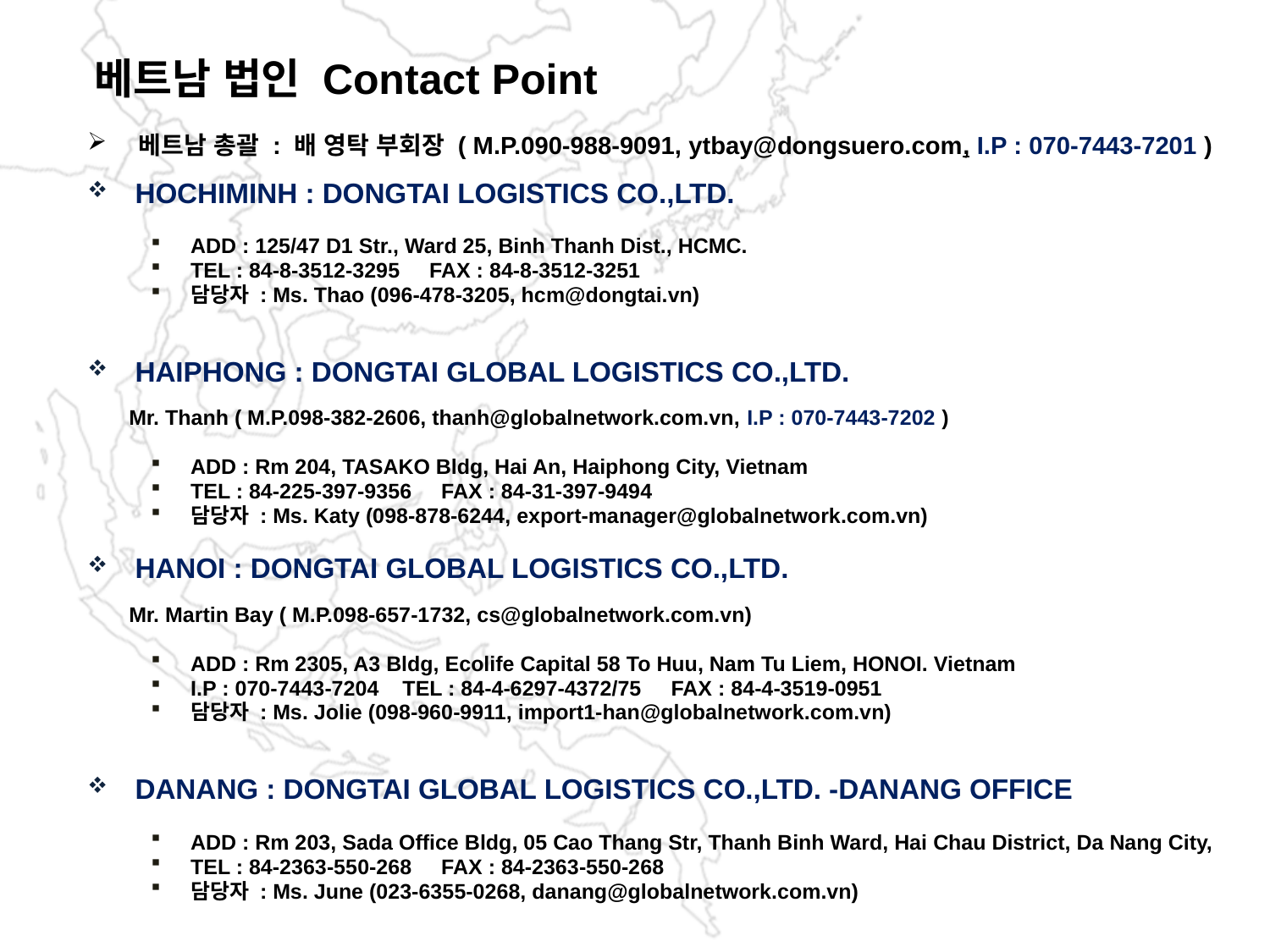

베트남 법인 Contact Point
 베트남 총괄 : 배 영탁 부회장 ( M.P.090-988-9091, ytbay@dongsuero.com, I.P : 070-7443-7201 )

HOCHIMINH : DONGTAI LOGISTICS CO.,LTD.

ADD : 125/47 D1 Str., Ward 25, Binh Thanh Dist., HCMC.
TEL : 84-8-3512-3295     FAX : 84-8-3512-3251
담당자 : Ms. Thao (096-478-3205, hcm@dongtai.vn)

HAIPHONG : DONGTAI GLOBAL LOGISTICS CO.,LTD.
       Mr. Thanh ( M.P.098-382-2606, thanh@globalnetwork.com.vn, I.P : 070-7443-7202 )

ADD : Rm 204, TASAKO Bldg, Hai An, Haiphong City, Vietnam
TEL : 84-225-397-9356     FAX : 84-31-397-9494
담당자 : Ms. Katy (098-878-6244, export-manager@globalnetwork.com.vn)
HANOI : DONGTAI GLOBAL LOGISTICS CO.,LTD.
       Mr. Martin Bay ( M.P.098-657-1732, cs@globalnetwork.com.vn)

ADD : Rm 2305, A3 Bldg, Ecolife Capital 58 To Huu, Nam Tu Liem, HONOI. Vietnam
I.P : 070-7443-7204    TEL : 84-4-6297-4372/75     FAX : 84-4-3519-0951
담당자 : Ms. Jolie (098-960-9911, import1-han@globalnetwork.com.vn)

DANANG : DONGTAI GLOBAL LOGISTICS CO.,LTD. -DANANG OFFICE

ADD : Rm 203, Sada Office Bldg, 05 Cao Thang Str, Thanh Binh Ward, Hai Chau District, Da Nang City,
TEL : 84-2363-550-268     FAX : 84-2363-550-268
담당자 : Ms. June (023-6355-0268, danang@globalnetwork.com.vn)